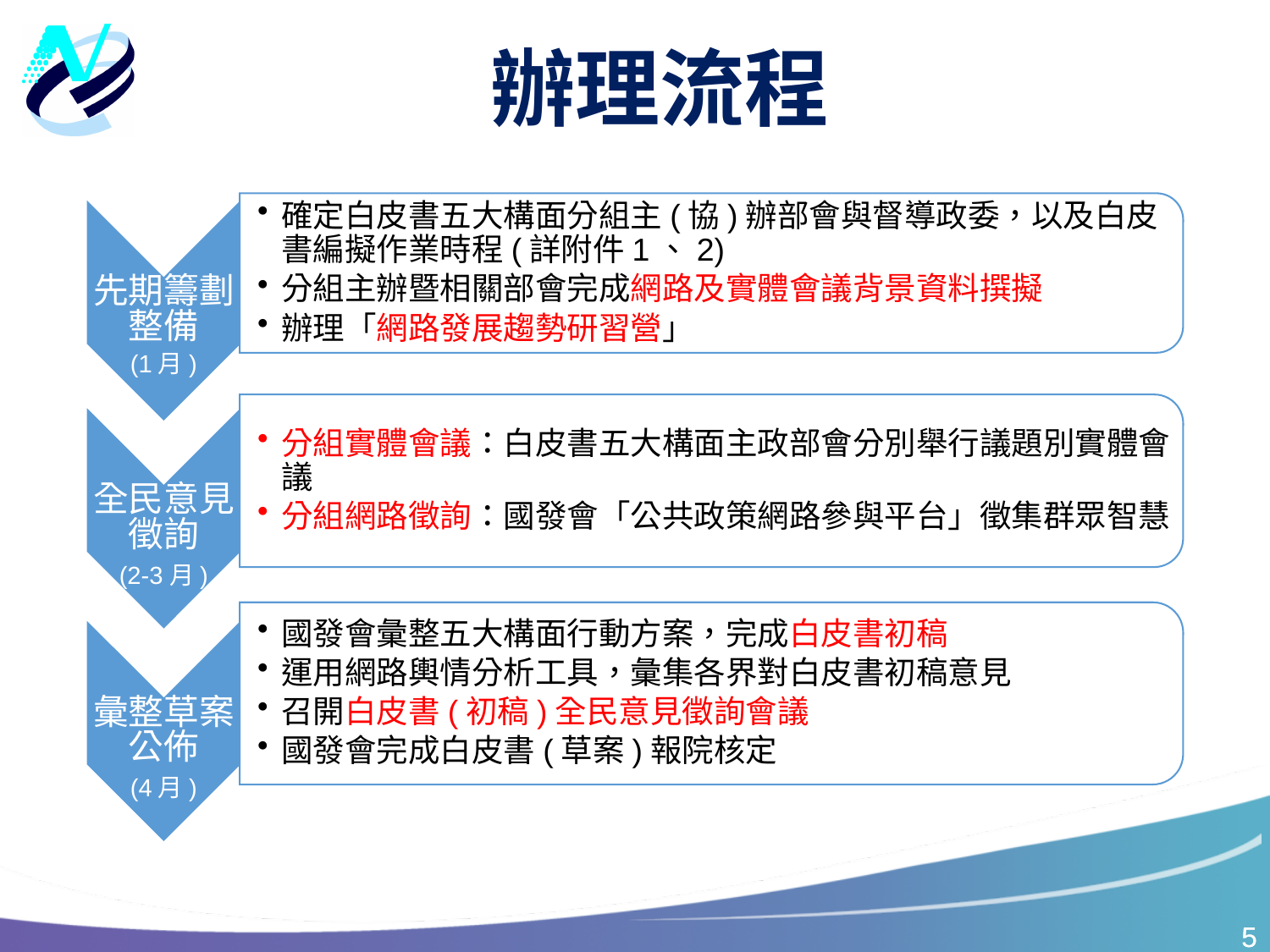

# 辦理流程

先期籌劃整備
(1月)
確定白皮書五大構面分組主(協)辦部會與督導政委，以及白皮書編擬作業時程(詳附件1、2)
分組主辦暨相關部會完成網路及實體會議背景資料撰擬
辦理「網路發展趨勢研習營」

全民意見徵詢
(2-3月)
分組實體會議：白皮書五大構面主政部會分別舉行議題別實體會議
分組網路徵詢：國發會「公共政策網路參與平台」徵集群眾智慧

彙整草案公佈
(4月)
國發會彙整五大構面行動方案，完成白皮書初稿
運用網路輿情分析工具，彙集各界對白皮書初稿意見
召開白皮書(初稿)全民意見徵詢會議
國發會完成白皮書(草案)報院核定